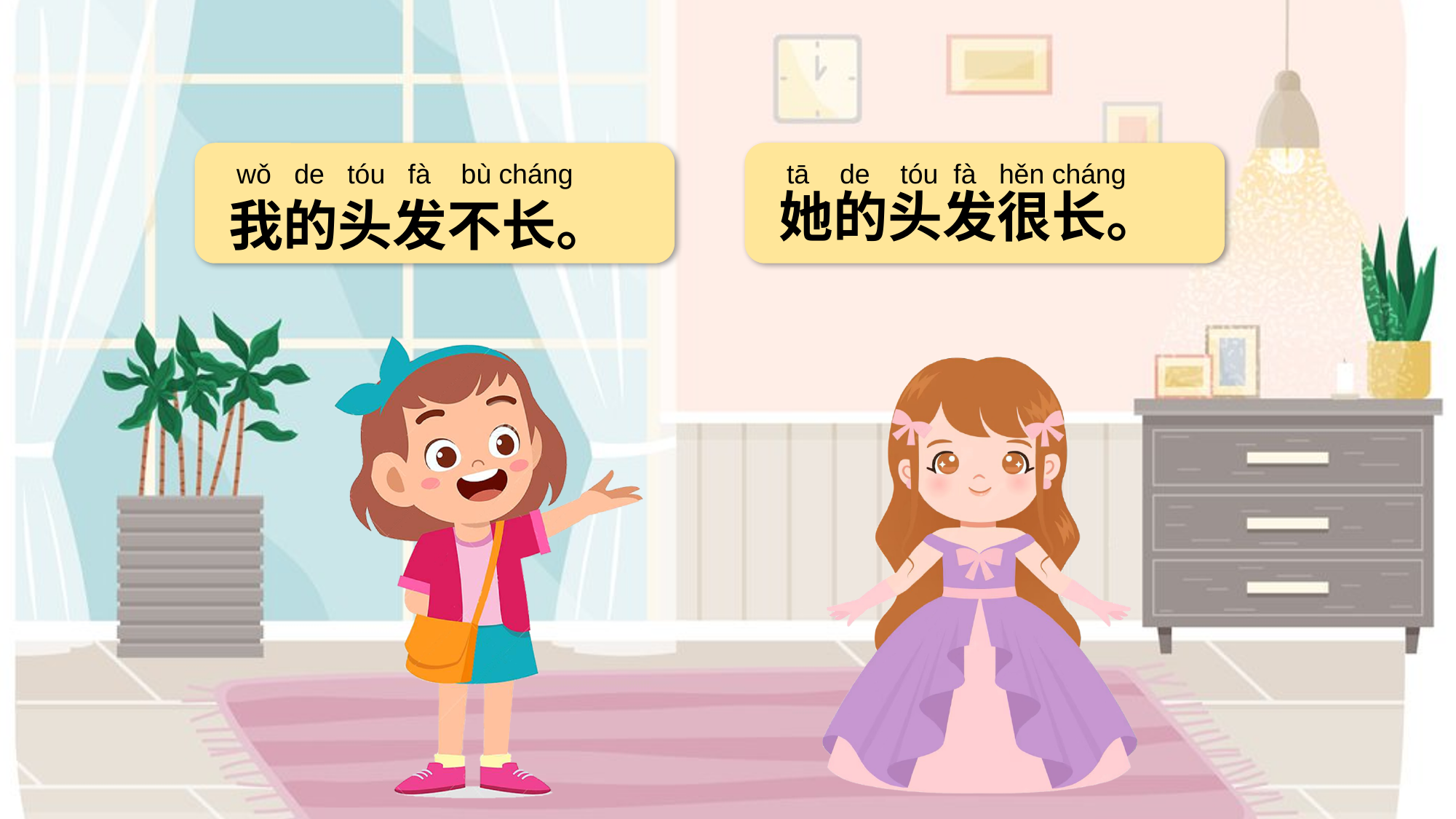

我的头发不长。
wǒ   de   tóu   fà    bù chánɡ

她的头发很长。
tā    de    tóu  fà   hěn chánɡ